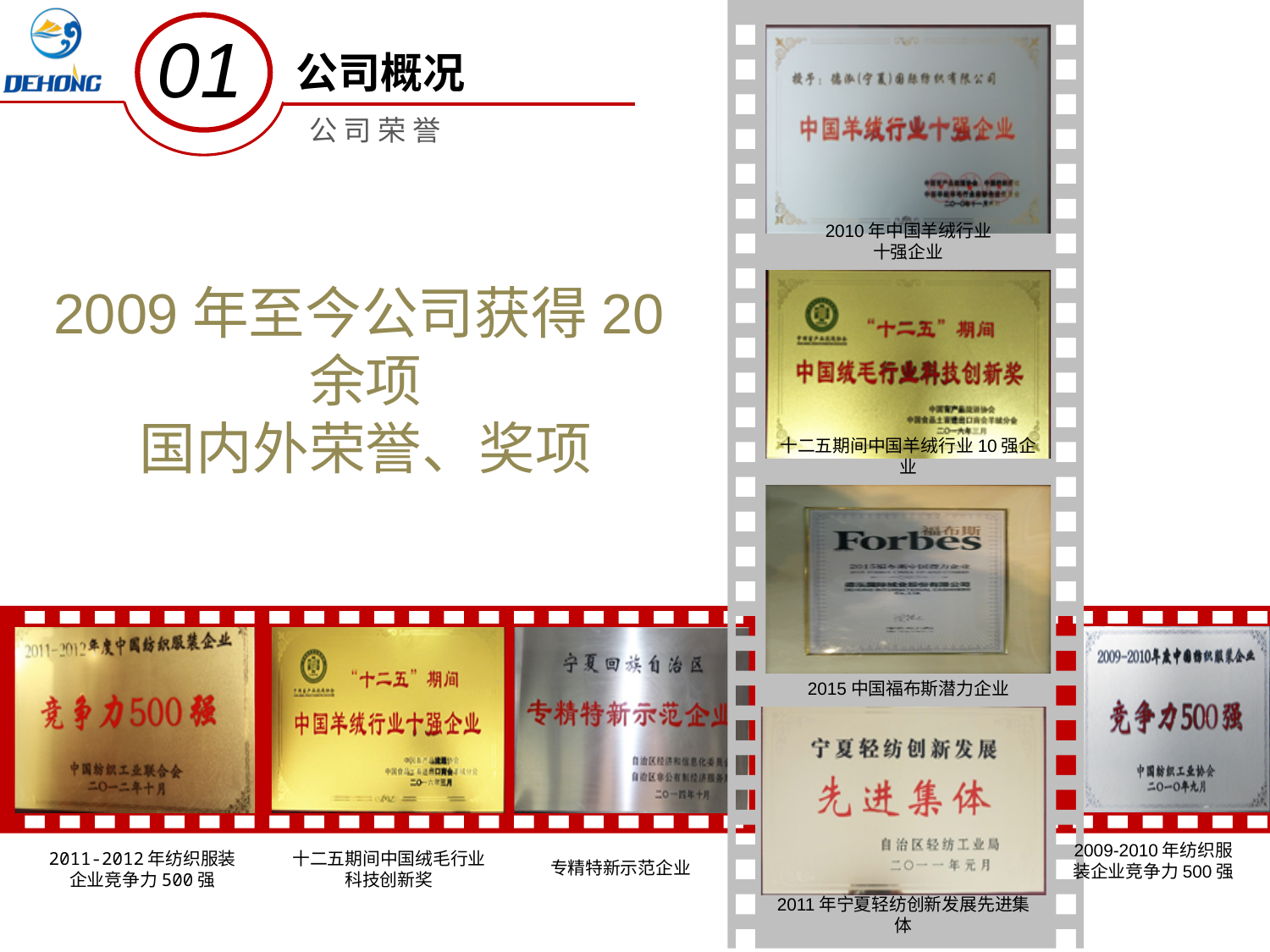

2010年中国羊绒行业
十强企业

十二五期间中国羊绒行业10强企业

2015中国福布斯潜力企业

2011年宁夏轻纺创新发展先进集体
8
01
公司概况

 公 司 荣 誉
2009年至今公司获得20余项
国内外荣誉、奖项

2009-2010年纺织服装企业竞争力500强
2011-2012年纺织服装企业竞争力500强
十二五期间中国绒毛行业科技创新奖
专精特新示范企业